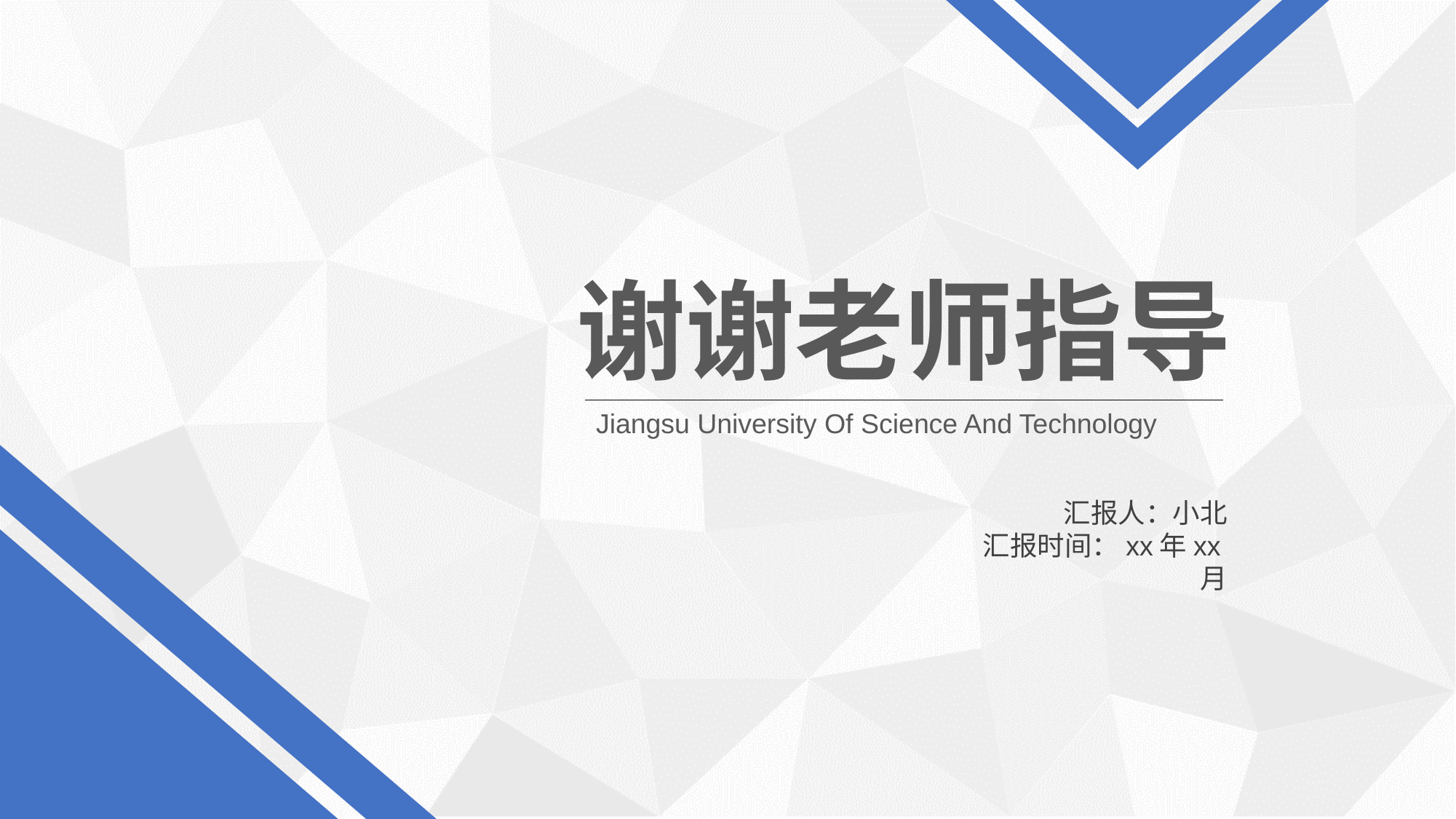

谢谢老师指导
Jiangsu University Of Science And Technology

汇报人：小北
汇报时间：xx年xx月